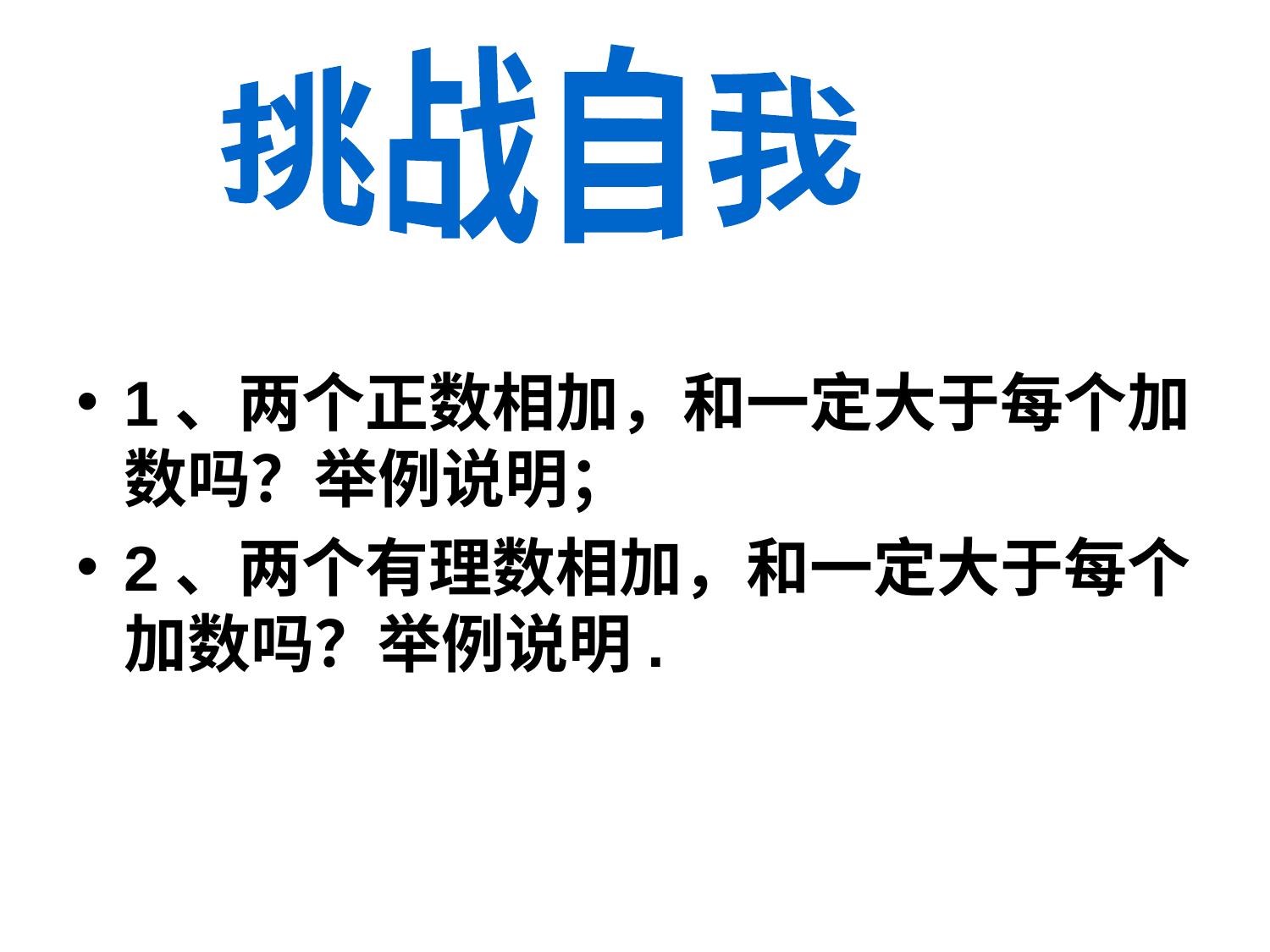

挑战自我
1、两个正数相加，和一定大于每个加数吗？举例说明；
2、两个有理数相加，和一定大于每个加数吗？举例说明.